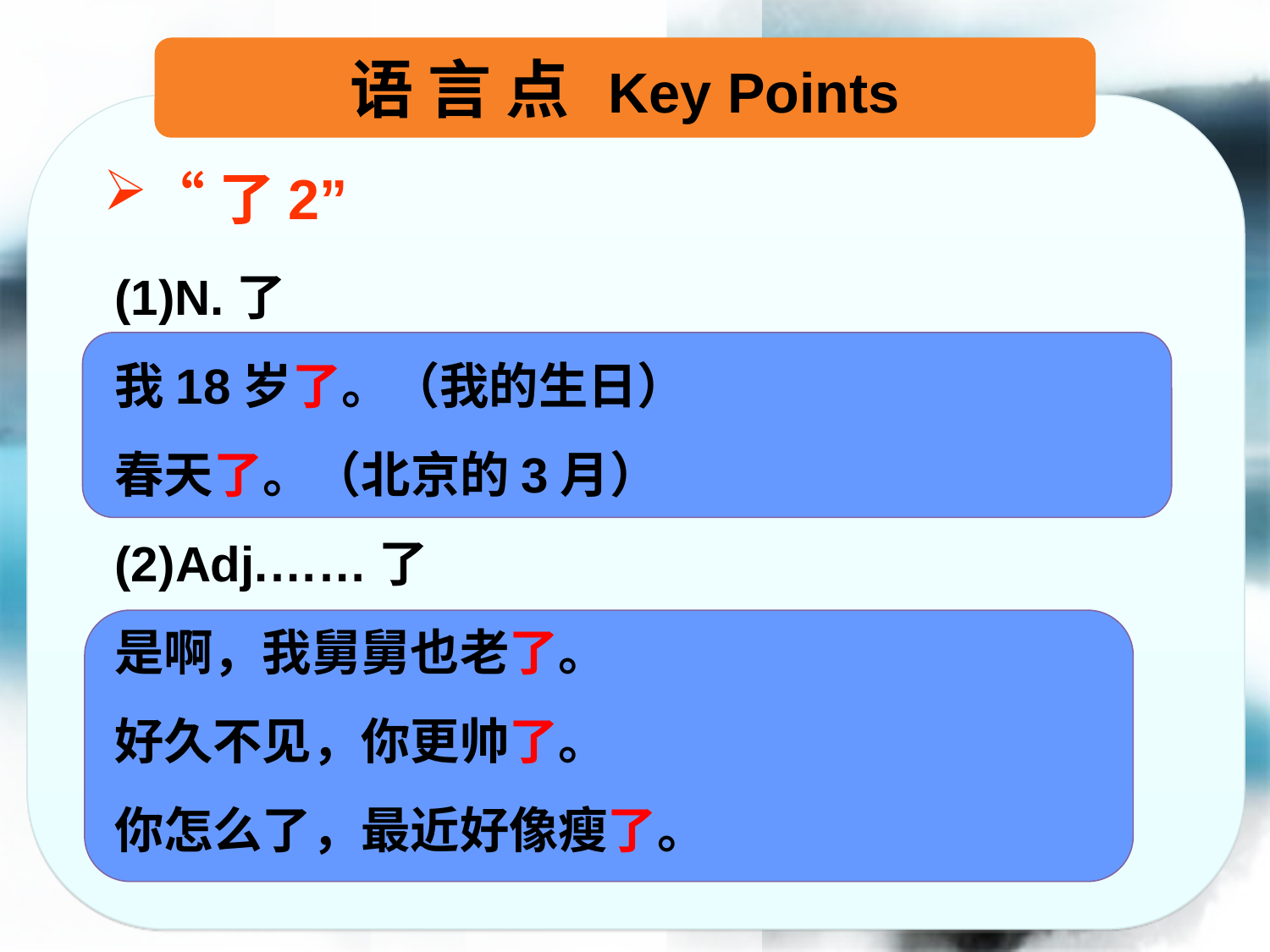

语 言 点  Key Points

“了2”
(1)N.了
我18岁了。（我的生日）
春天了。（北京的3月）
(2)Adj.……了
是啊，我舅舅也老了。
好久不见，你更帅了。
你怎么了，最近好像瘦了。